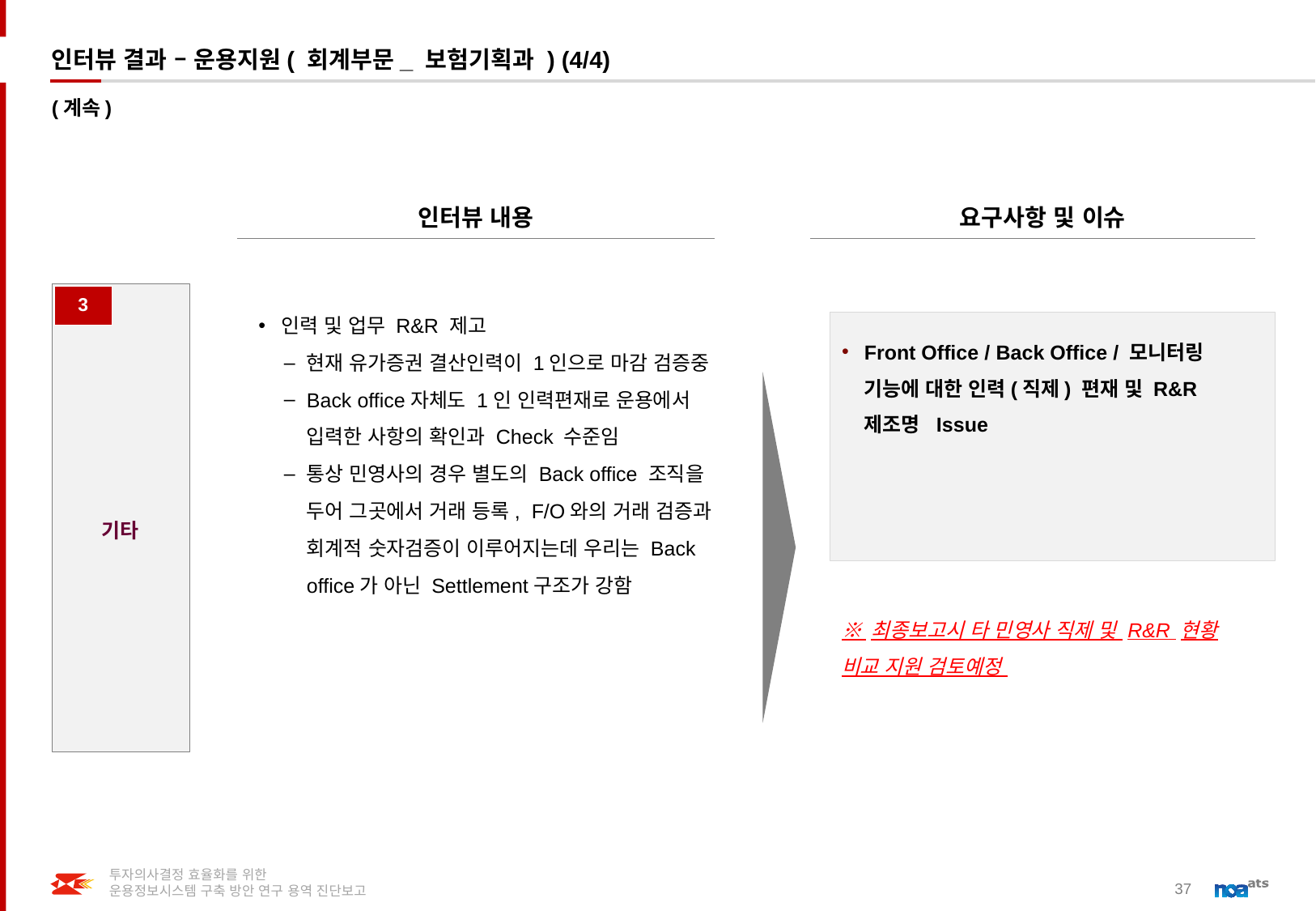

# 인터뷰 결과 – 운용지원( 회계부문_ 보험기획과 ) (4/4)
(계속)
인터뷰 내용
요구사항 및 이슈

기타
3
인력 및 업무 R&R 제고
현재 유가증권 결산인력이 1인으로 마감 검증중
Back office자체도 1인 인력편재로 운용에서 입력한 사항의 확인과 Check 수준임
통상 민영사의 경우 별도의 Back office 조직을 두어 그곳에서 거래 등록,  F/O와의 거래 검증과 회계적 숫자검증이 이루어지는데 우리는 Back office가 아닌 Settlement구조가 강함
Front Office / Back Office / 모니터링 기능에 대한 인력(직제) 편재 및 R&R 제조명  Issue

※ 최종보고시 타 민영사 직제 및 R&R 현황 비교 지원 검토예정